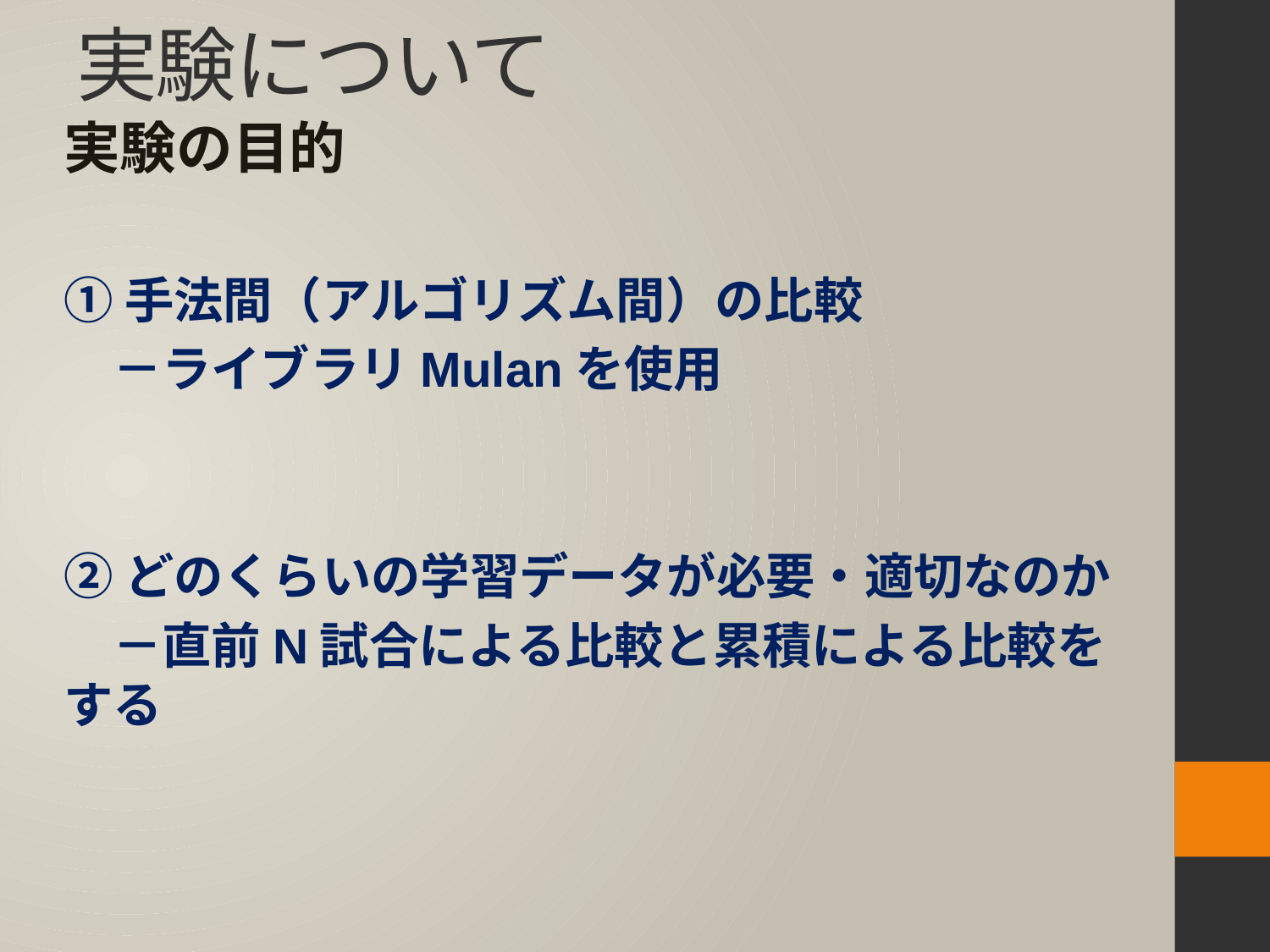

# 実験について
実験の目的

①手法間（アルゴリズム間）の比較
　－ライブラリMulanを使用

②どのくらいの学習データが必要・適切なのか
　－直前N試合による比較と累積による比較をする